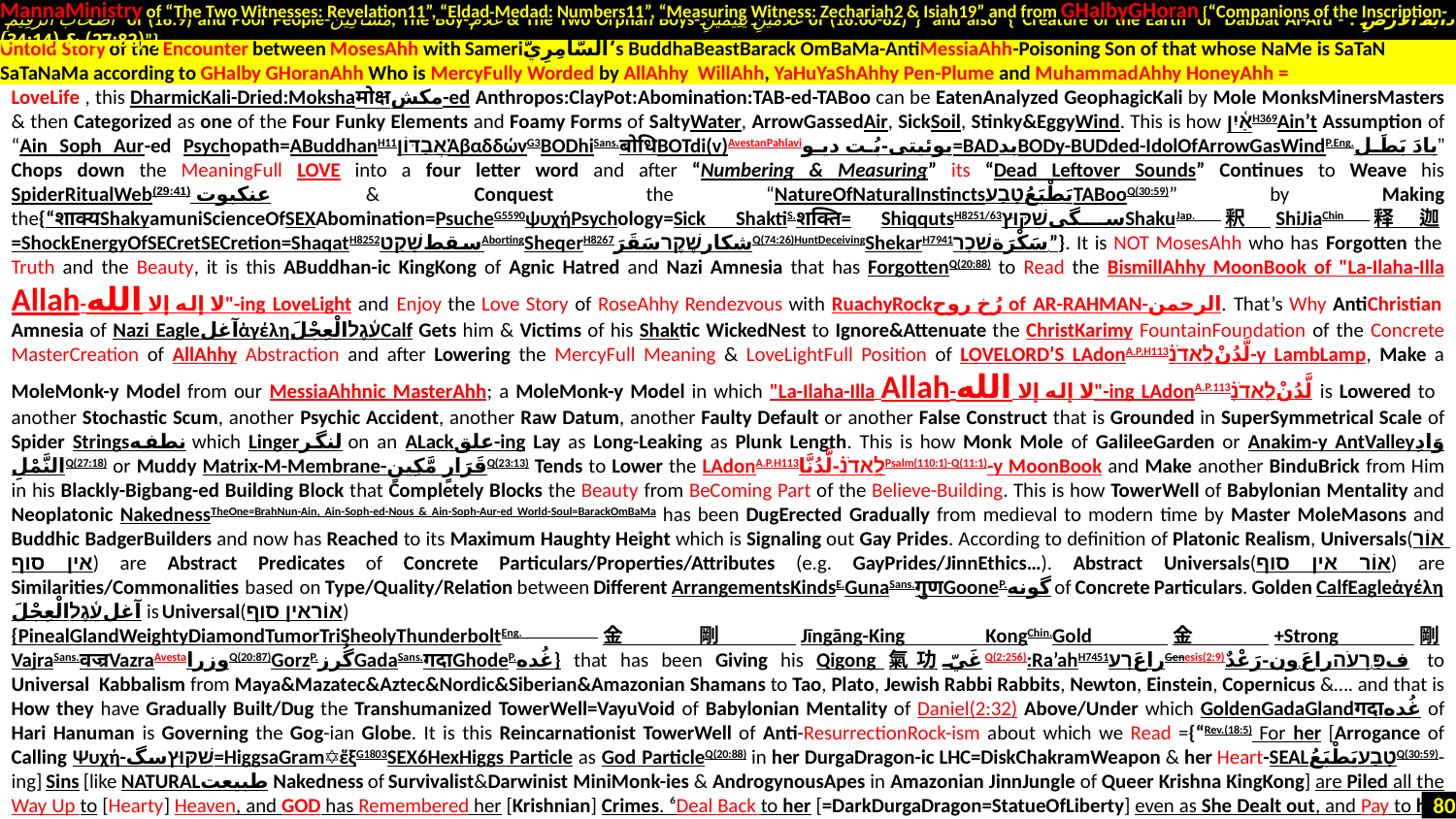

MannaMinistry of “The Two Witnesses: Revelation11”, “Eldad-Medad: Numbers11”, “Measuring Witness: Zechariah2 & Isiah19” and from GHalbyGHoran {“Companions of the Inscription-
 أَصْحَابَ الرَّقِيمِ  of (18:9) and Poor People-مَسَاكِينَ, The Boy-غُلَامُ & The Two Orphan Boys-غُلَامَيْنِ يَتِيمَيْنِ of (18:60-82)”}  and also  {“Creature of the Earth  or  Dabbat Al-Ard - دَابَّةُ الْأَرْضِ : (27:82) & (34:14)”}

LoveLife , this DharmicKali-Dried:Mokshaमोक्षمکش-ed Anthropos:ClayPot:Abomination:TAB-ed-TABoo can be EatenAnalyzed GeophagicKali by Mole MonksMinersMasters & then Categorized as one of the Four Funky Elements and Foamy Forms of SaltyWater, ArrowGassedAir, SickSoil, Stinky&EggyWind. This is how אַ֫יִןH369Ain’t Assumption of “Ain Soph Aur-ed Psychopath=ABuddhanH11אֲבַדּוֹןἈβαδδώνG3BODhiSans.बोधिBOTdi(v)AvestanPahlaviبوئیتی-بُت دیو=BADبدBODy-BUDded-IdolOfArrowGasWindP.Eng.بادَ بَطَل” Chops down the MeaningFull LOVE into a four letter word and after “Numbering & Measuring” its “Dead Leftover Sounds” Continues to Weave his SpiderRitualWebعنکبوت (29:41) & Conquest the “NatureOfNaturalInstinctsيَطْبَعُטָבַעTABooQ(30:59)” by Making the{“शाक्यShakyamuniScienceOfSEXAbomination=PsucheG5590ψυχήPsychology=Sick ShaktiS.शक्ति= ShiqqutsH8251/63سگیשִׁקּוּץShakuJap.釈ShiJiaChin释迦=ShockEnergyOfSECretSECretion=ShaqatH8252سقطשָׁקַטAbortingSheqerH8267شکارשֶׁקֶרسَقَرَQ(74:26)HuntDeceivingShekarH7941سَكْرَةשֵׁכָר.”}. It is NOT MosesAhh who has Forgotten the Truth and the Beauty, it is this ABuddhan-ic KingKong of Agnic Hatred and Nazi Amnesia that has ForgottenQ(20:88) to Read the BismillAhhy MoonBook of "La-Ilaha-Illa Allah-لا إله إلا الله"-ing LoveLight and Enjoy the Love Story of RoseAhhy Rendezvous with RuachyRockرُخ روح of AR-RAHMAN-الرحمن. That’s Why AntiChristian Amnesia of Nazi Eagleآغلἀγέληעֵ֫גֶלالْعِجْلَCalf Gets him & Victims of his Shaktic WickedNest to Ignore&Attenuate the ChristKarimy FountainFoundation of the Concrete MasterCreation of AllAhhy Abstraction and after Lowering the MercyFull Meaning & LoveLightFull Position of LoveLord’s LAdonA.P,H113لَّدُنْלַֽאדֹנִ֗-y LambLamp, Make a MoleMonk-y Model from our MessiaAhhnic MasterAhh; a MoleMonk-y Model in which "La-Ilaha-Illa Allah-لا إله إلا الله"-ing LAdonA.P.113لَّدُنْלַֽאדֹנִ֗ is Lowered to  another Stochastic Scum, another Psychic Accident, another Raw Datum, another Faulty Default or another False Construct that is Grounded in SuperSymmetrical Scale of Spider Stringsنطفه which Lingerلنگر on an ALackعلق-ing Lay as Long-Leaking as Plunk Length. This is how Monk Mole of GalileeGarden or Anakim-y AntValleyوَادِ النَّمْلِQ(27:18) or Muddy Matrix-M-Membrane-قَرَارٍ مَّكِينٍQ(23:13) Tends to Lower the LAdonA.P.H113לַֽאדֹנִ֗-لَّدُنَّاPsalm(110:1)-Q(11:1)-y MoonBook and Make another BinduBrick from Him in his Blackly-Bigbang-ed Building Block that Completely Blocks the Beauty from BeComing Part of the Believe-Building. This is how TowerWell of Babylonian Mentality and Neoplatonic NakednessTheOne=BrahNun-Ain, Ain-Soph-ed-Nous & Ain-Soph-Aur-ed World-Soul=BarackOmBaMa has been DugErected Gradually from medieval to modern time by Master MoleMasons and Buddhic BadgerBuilders and now has Reached to its Maximum Haughty Height which is Signaling out Gay Prides. According to definition of Platonic Realism, Universals(אוֹר‬ אין סוף) are Abstract Predicates of Concrete Particulars/Properties/Attributes (e.g. GayPrides/JinnEthics…). Abstract Universals(אוֹר‬ אין סוף) are Similarities/Commonalities based on Type/Quality/Relation between Different ArrangementsKindsE.GunaSans.गुणGooneP.گونه of Concrete Particulars. Golden CalfEagleἀγέλη آغلעֵ֫גֶלالْعِجْلَ is Universal(אוֹר‬אין סוף)
{PinealGlandWeightyDiamondTumorTriSheolyThunderboltEng.金剛Jīngāng-King KongChin.Gold金+Strong剛VajraSans.वज्रVazraAvestaوزراQ(20:87)GorzP.گُرزGadaSans.गदाGhodeP.غُده} that has been Giving his Qigong氣功غَيّQ(2:256):Ra’ahH7451راعَרָעGenesis(2:9)فפַּ.רְעֹהراعَ.ون-رَعْدٌ. to Universal  Kabbalism from Maya&Mazatec&Aztec&Nordic&Siberian&Amazonian Shamans to Tao, Plato, Jewish Rabbi Rabbits, Newton, Einstein, Copernicus &…. and that is How they have Gradually Built/Dug the Transhumanized TowerWell=VayuVoid of Babylonian Mentality of Daniel(2:32) Above/Under which GoldenGadaGlandगदाغُده of Hari Hanuman is Governing the Gog-ian Globe. It is this Reincarnationist TowerWell of Anti-ResurrectionRock-ism about which we Read ={“Rev.(18:5) For her [Arrogance of Calling Ψυχή-שִׁקּוּץسگ=HiggsaGram✡ἕξG1803SEX6HexHiggs Particle as God ParticleQ(20:88) in her DurgaDragon-ic LHC=DiskChakramWeapon & her Heart-SEALטָבַעيَطْبَعُQ(30:59)-ing] Sins [like NATURALطبیعت Nakedness of Survivalist&Darwinist MiniMonk-ies & AndrogynousApes in Amazonian JinnJungle of Queer Krishna KingKong] are Piled all the Way Up to [Hearty] Heaven, and GOD has Remembered her [Krishnian] Crimes. ⁶Deal Back to her [=DarkDurgaDragon=StatueOfLiberty] even as She Dealt out, and Pay to her Double, as Befits her Deeds. [which is Partly What Eye am going to Dew in the Measuring Witness by Excluding Her and Inhabitants of her MenstrualMentality=MayaP.S.مایهमायाMirage= ScarletMirage from The Inner CourtyardRev.(11:2).] In the Cup in which she had Mixed [WorldWars and NuclearBombs and ShakticShocks and DMT Dynamites and Holocaust Lies and Palestinian Ommmccupation-s
Untold Story of the Encounter between MosesAhh with Sameriالسَّامِرِيُّ’s BuddhaBeastBarack OmBaMa-AntiMessiaAhh-Poisoning Son of that whose NaMe is SaTaN SaTaNaMa according to GHalby GHoranAhh Who is MercyFully Worded by AllAhhy  WillAhh, YaHuYaShAhhy Pen-Plume and MuhammadAhhy HoneyAhh =
80